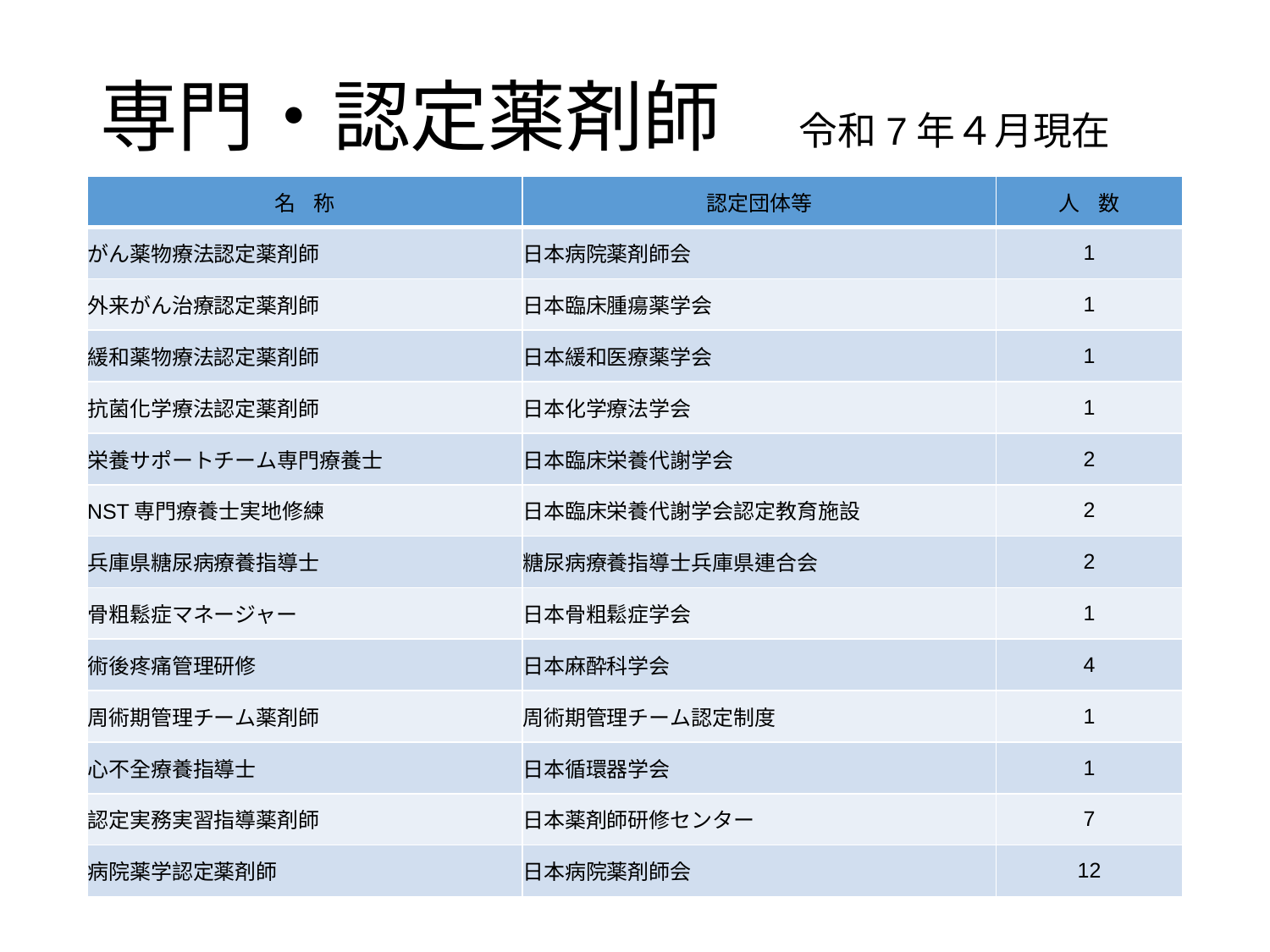

# 専門・認定薬剤師　令和7年４月現在
| 名 称 | 認定団体等 | 人 数 |
| --- | --- | --- |
| がん薬物療法認定薬剤師 | 日本病院薬剤師会 | 1 |
| 外来がん治療認定薬剤師 | 日本臨床腫瘍薬学会 | 1 |
| 緩和薬物療法認定薬剤師 | 日本緩和医療薬学会 | 1 |
| 抗菌化学療法認定薬剤師 | 日本化学療法学会 | 1 |
| 栄養サポートチーム専門療養士 | 日本臨床栄養代謝学会 | 2 |
| NST専門療養士実地修練 | 日本臨床栄養代謝学会認定教育施設 | 2 |
| 兵庫県糖尿病療養指導士 | 糖尿病療養指導士兵庫県連合会 | 2 |
| 骨粗鬆症マネージャー | 日本骨粗鬆症学会 | 1 |
| 術後疼痛管理研修 | 日本麻酔科学会 | 4 |
| 周術期管理チーム薬剤師 | 周術期管理チーム認定制度 | 1 |
| 心不全療養指導士 | 日本循環器学会 | 1 |
| 認定実務実習指導薬剤師 | 日本薬剤師研修センター | 7 |
| 病院薬学認定薬剤師 | 日本病院薬剤師会 | 12 |